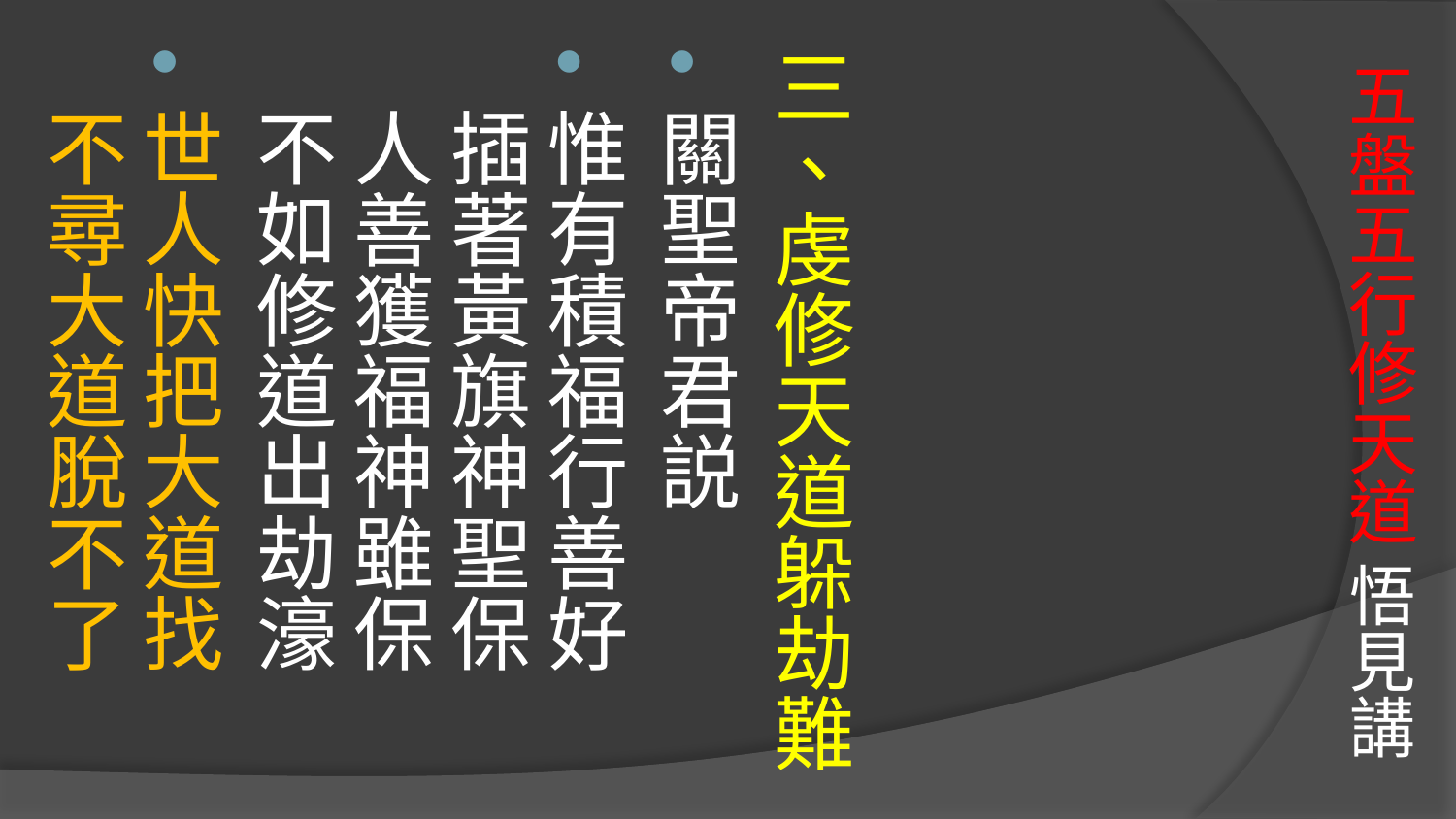

三、虔修天道躲劫難
關聖帝君説
惟有積福行善好　插著黃旗神聖保　
人善獲福神雖保　不如修道出劫濠
世人快把大道找　不尋大道脫不了
# 五盤五行修天道 悟見講